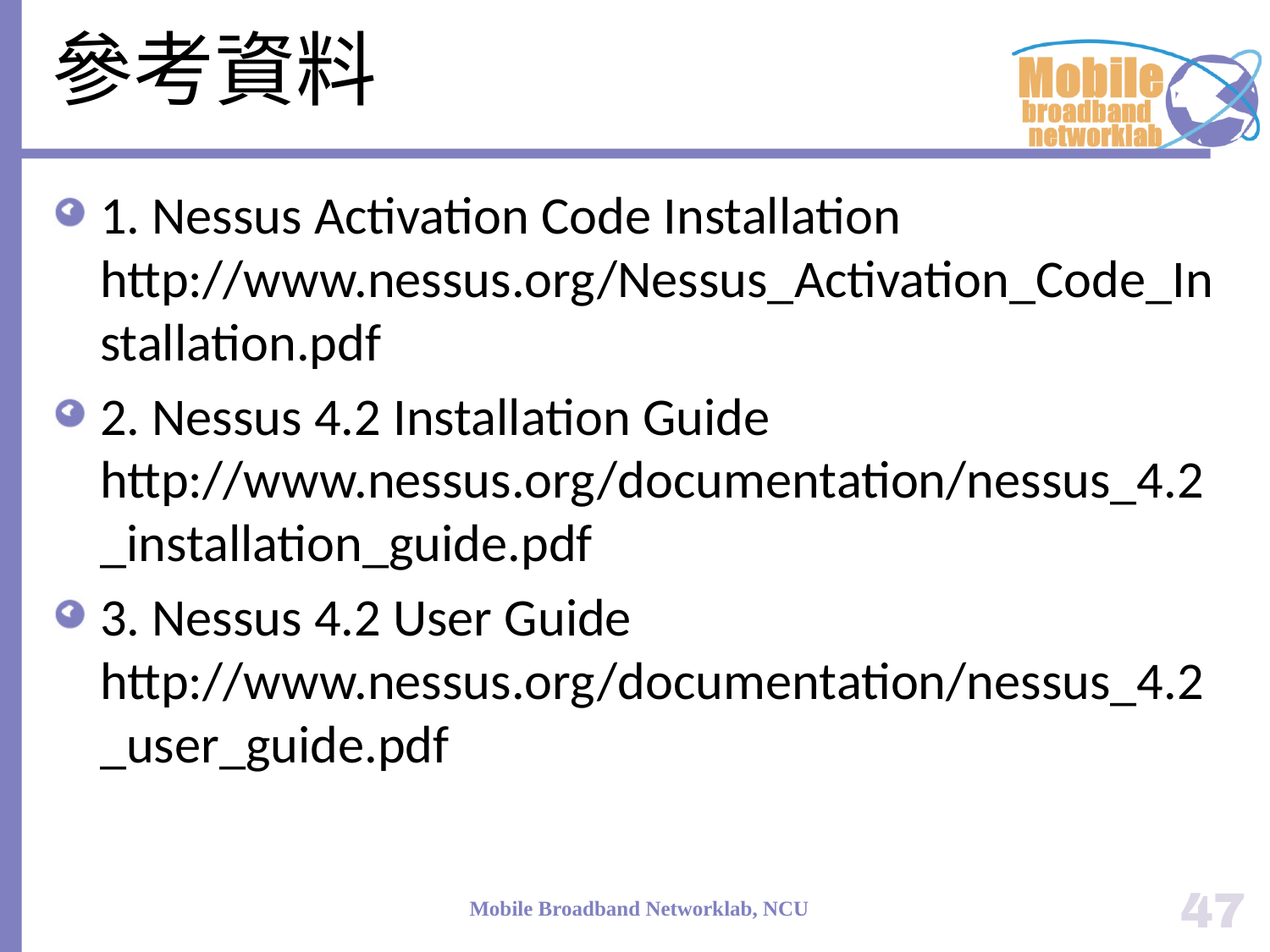

# 參考資料
1. Nessus Activation Code Installation http://www.nessus.org/Nessus_Activation_Code_Installation.pdf
2. Nessus 4.2 Installation Guide http://www.nessus.org/documentation/nessus_4.2_installation_guide.pdf
3. Nessus 4.2 User Guide http://www.nessus.org/documentation/nessus_4.2_user_guide.pdf
47